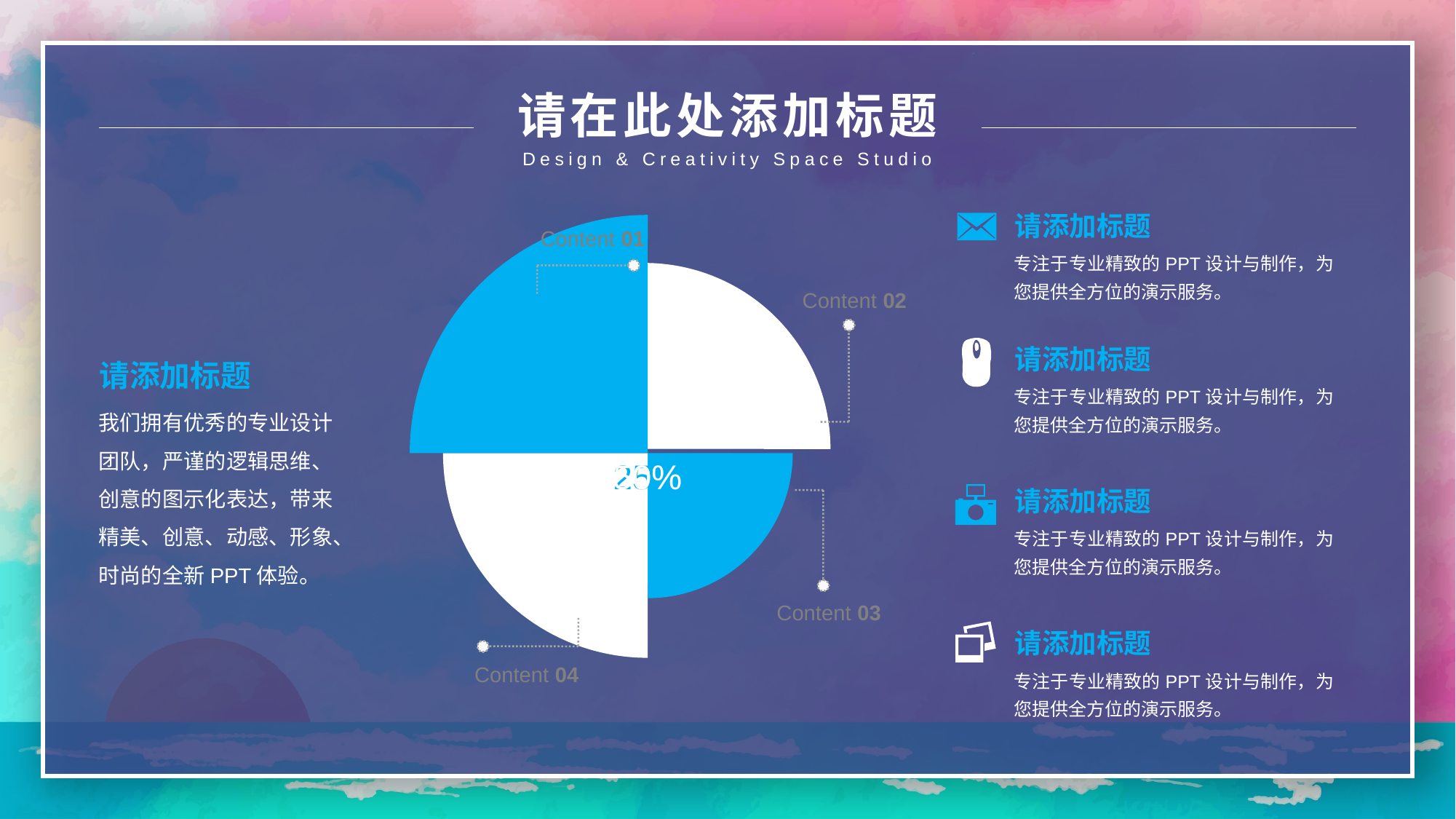

请在此处添加标题
Design & Creativity Space Studio
15%
10%
25%
50%
请添加标题

Content 01
专注于专业精致的PPT设计与制作，为您提供全方位的演示服务。

Content 02

请添加标题
请添加标题

专注于专业精致的PPT设计与制作，为您提供全方位的演示服务。
我们拥有优秀的专业设计团队，严谨的逻辑思维、创意的图示化表达，带来精美、创意、动感、形象、时尚的全新PPT体验。
请添加标题

专注于专业精致的PPT设计与制作，为您提供全方位的演示服务。

Content 03

请添加标题

Content 04
专注于专业精致的PPT设计与制作，为您提供全方位的演示服务。